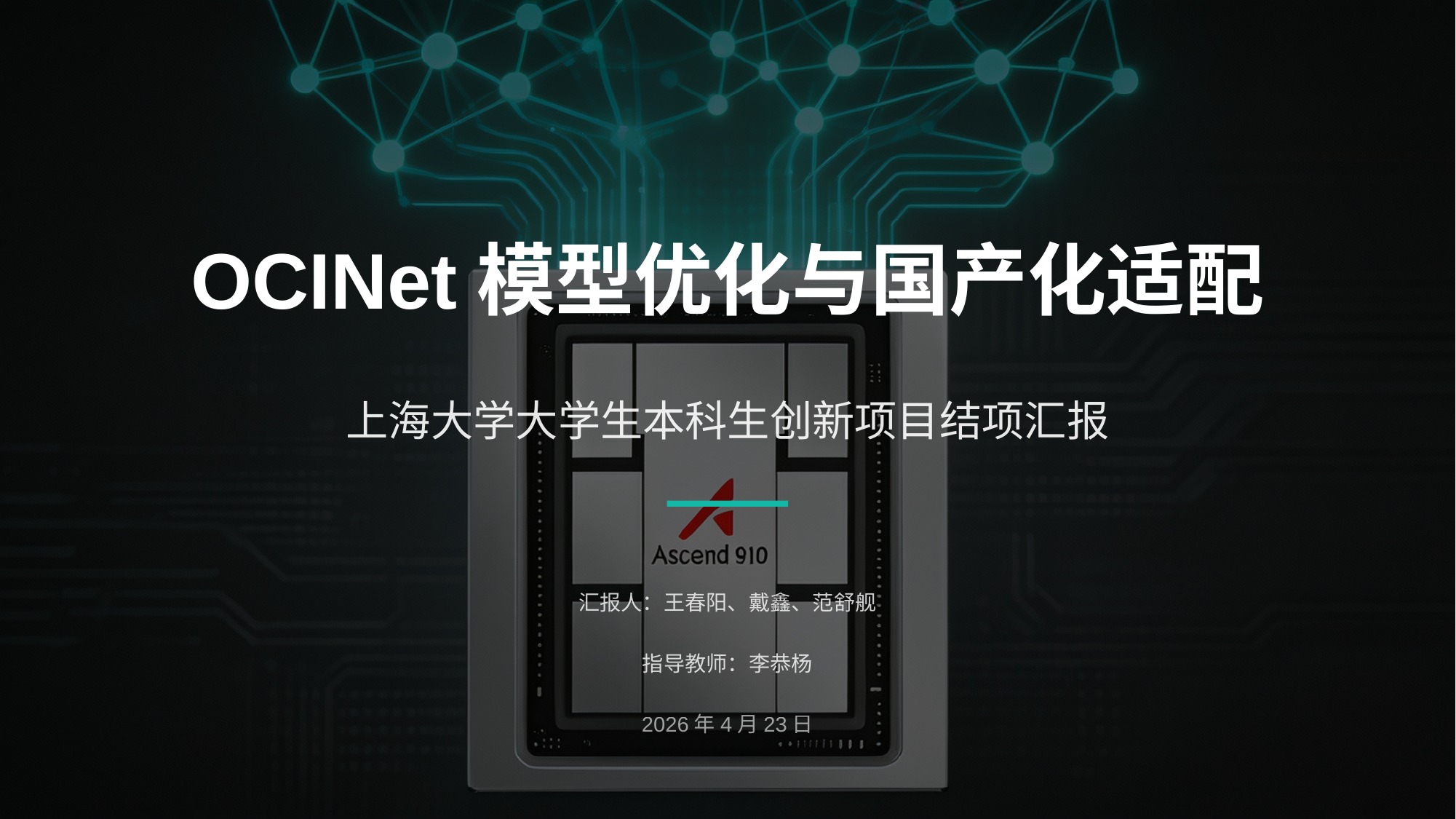

OCINet模型优化与国产化适配
上海大学大学生本科生创新项目结项汇报

汇报人：王春阳、戴鑫、范舒舰
指导教师：李恭杨
2026年4月23日